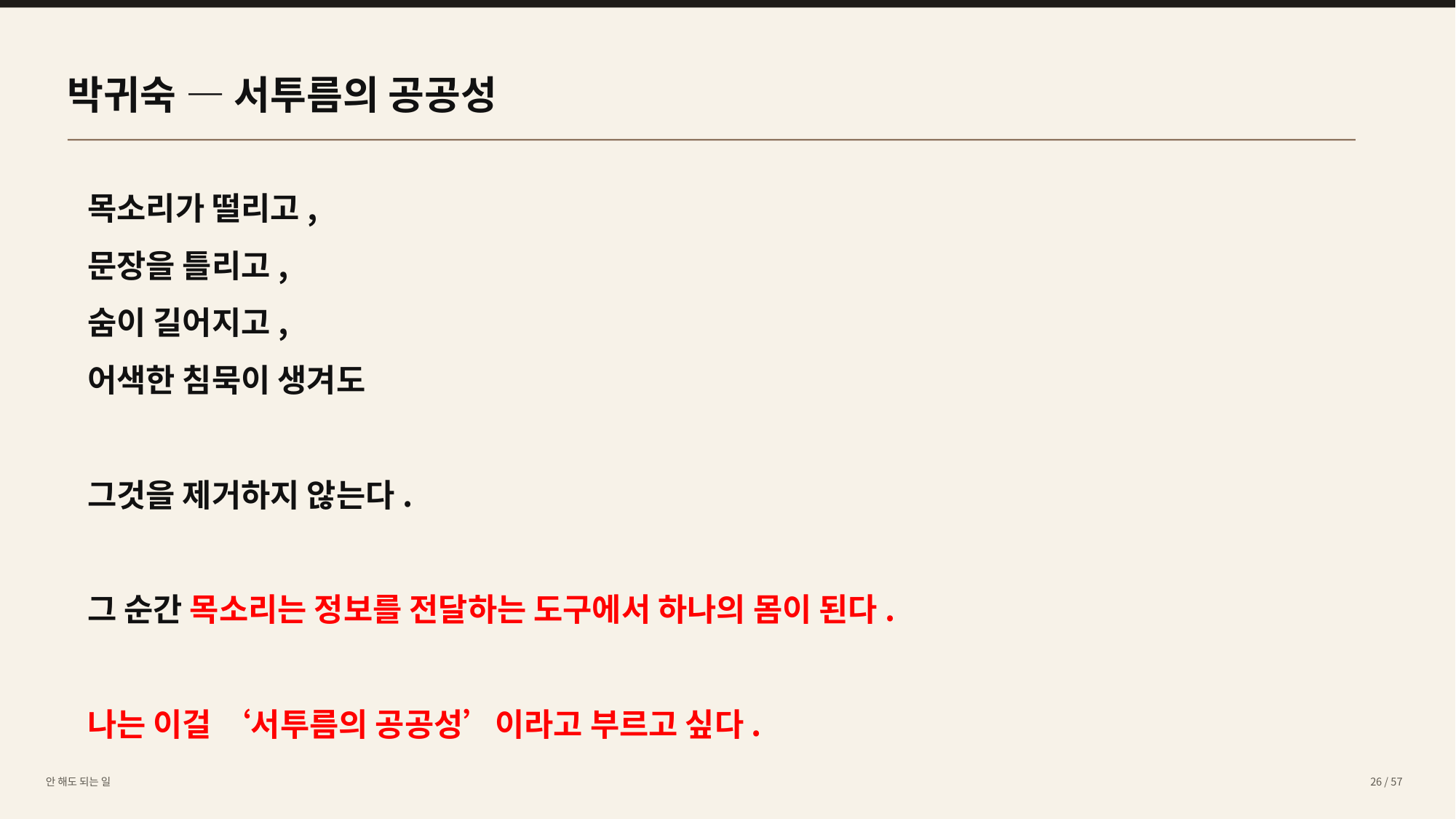

박귀숙 — 서투름의 공공성

목소리가 떨리고,
문장을 틀리고,
숨이 길어지고,
어색한 침묵이 생겨도

그것을 제거하지 않는다.

그 순간 목소리는 정보를 전달하는 도구에서 하나의 몸이 된다.

나는 이걸 ‘서투름의 공공성’이라고 부르고 싶다.
안 해도 되는 일
26 / 57